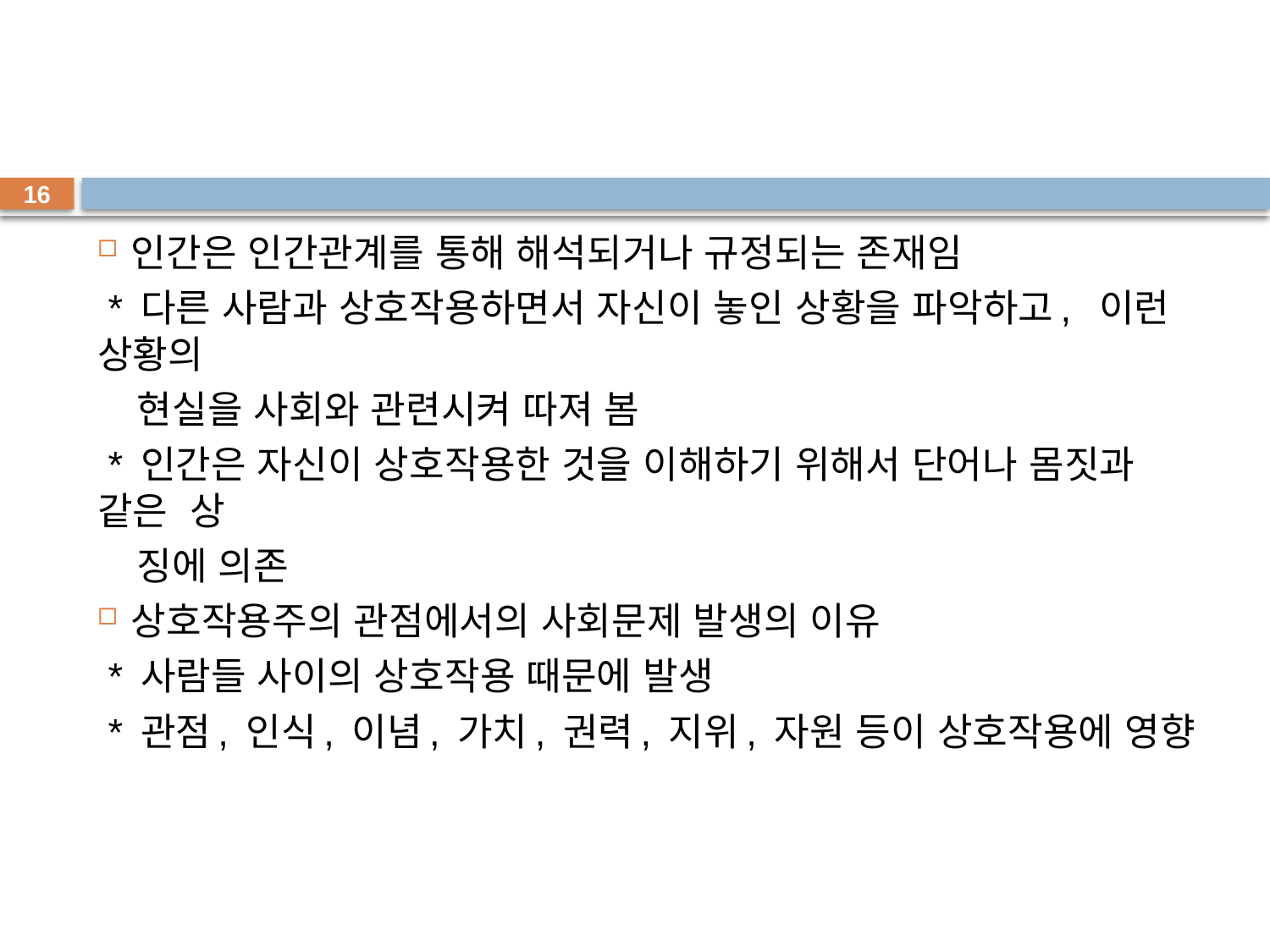

#
16
인간은 인간관계를 통해 해석되거나 규정되는 존재임
 * 다른 사람과 상호작용하면서 자신이 놓인 상황을 파악하고,  이런 상황의
   현실을 사회와 관련시켜 따져 봄
 * 인간은 자신이 상호작용한 것을 이해하기 위해서 단어나 몸짓과 같은  상
   징에 의존
상호작용주의 관점에서의 사회문제 발생의 이유
 * 사람들 사이의 상호작용 때문에 발생
 * 관점, 인식, 이념, 가치, 권력, 지위, 자원 등이 상호작용에 영향